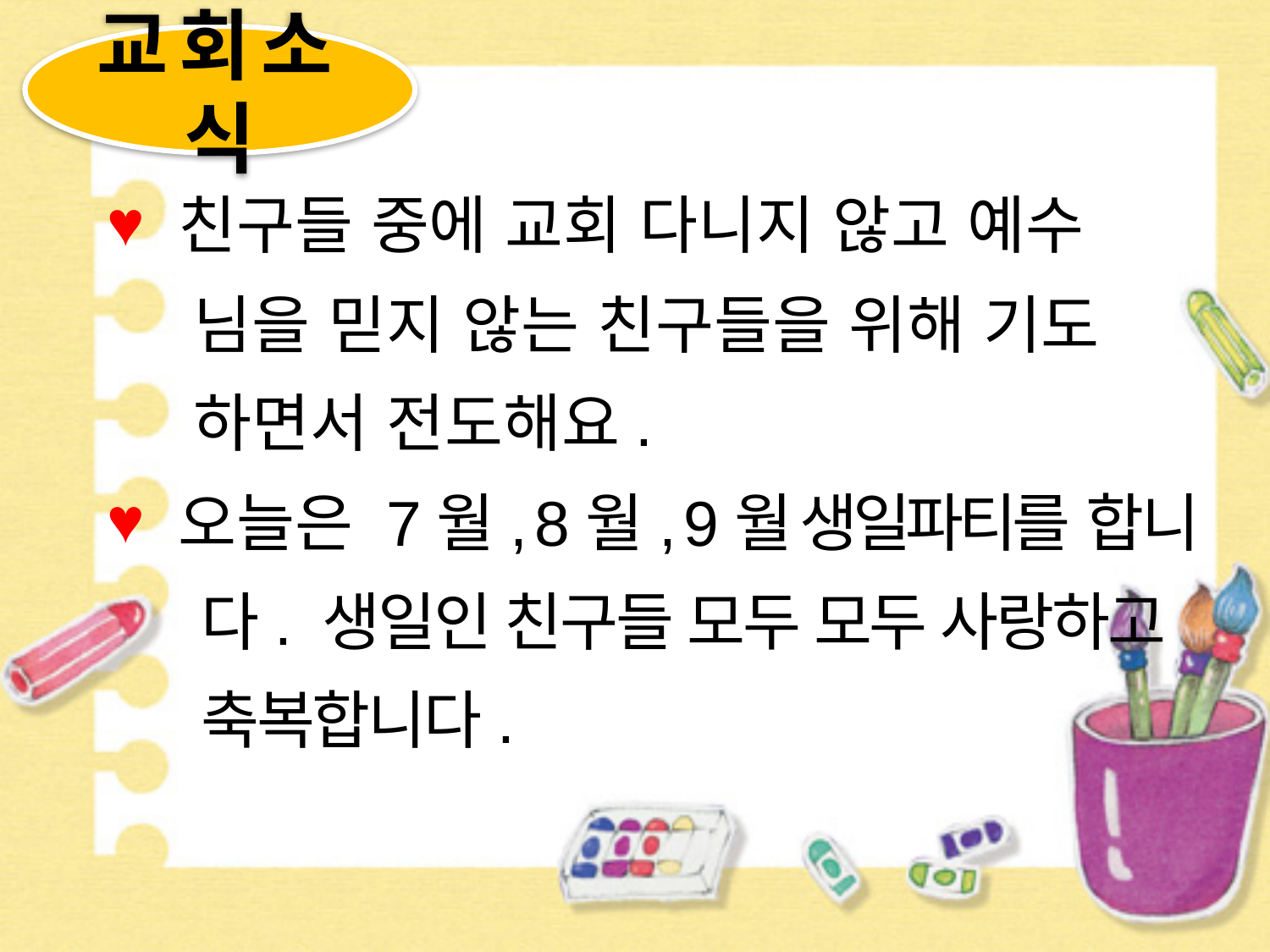

교회소식
 친구들 중에 교회 다니지 않고 예수
    님을 믿지 않는 친구들을 위해 기도
    하면서 전도해요.
 오늘은 7월, 8월, 9월 생일파티를 합니
     다. 생일인 친구들 모두 모두 사랑하고
     축복합니다.